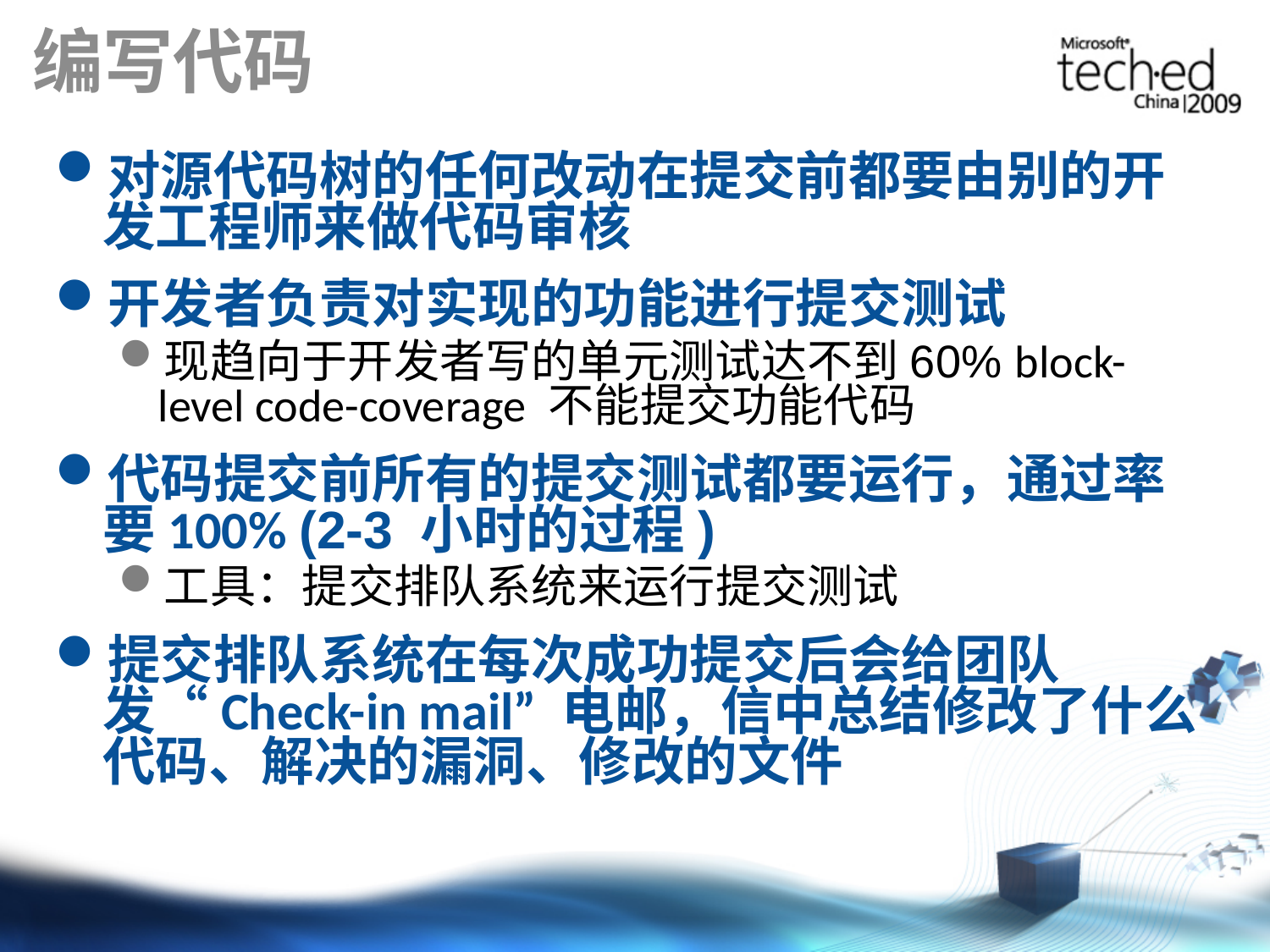

# 编写代码
对源代码树的任何改动在提交前都要由别的开发工程师来做代码审核

开发者负责对实现的功能进行提交测试
现趋向于开发者写的单元测试达不到60% block-level code-coverage 不能提交功能代码

代码提交前所有的提交测试都要运行，通过率要100% (2-3 小时的过程)
工具：提交排队系统来运行提交测试

提交排队系统在每次成功提交后会给团队发“Check-in mail” 电邮，信中总结修改了什么代码、解决的漏洞、修改的文件